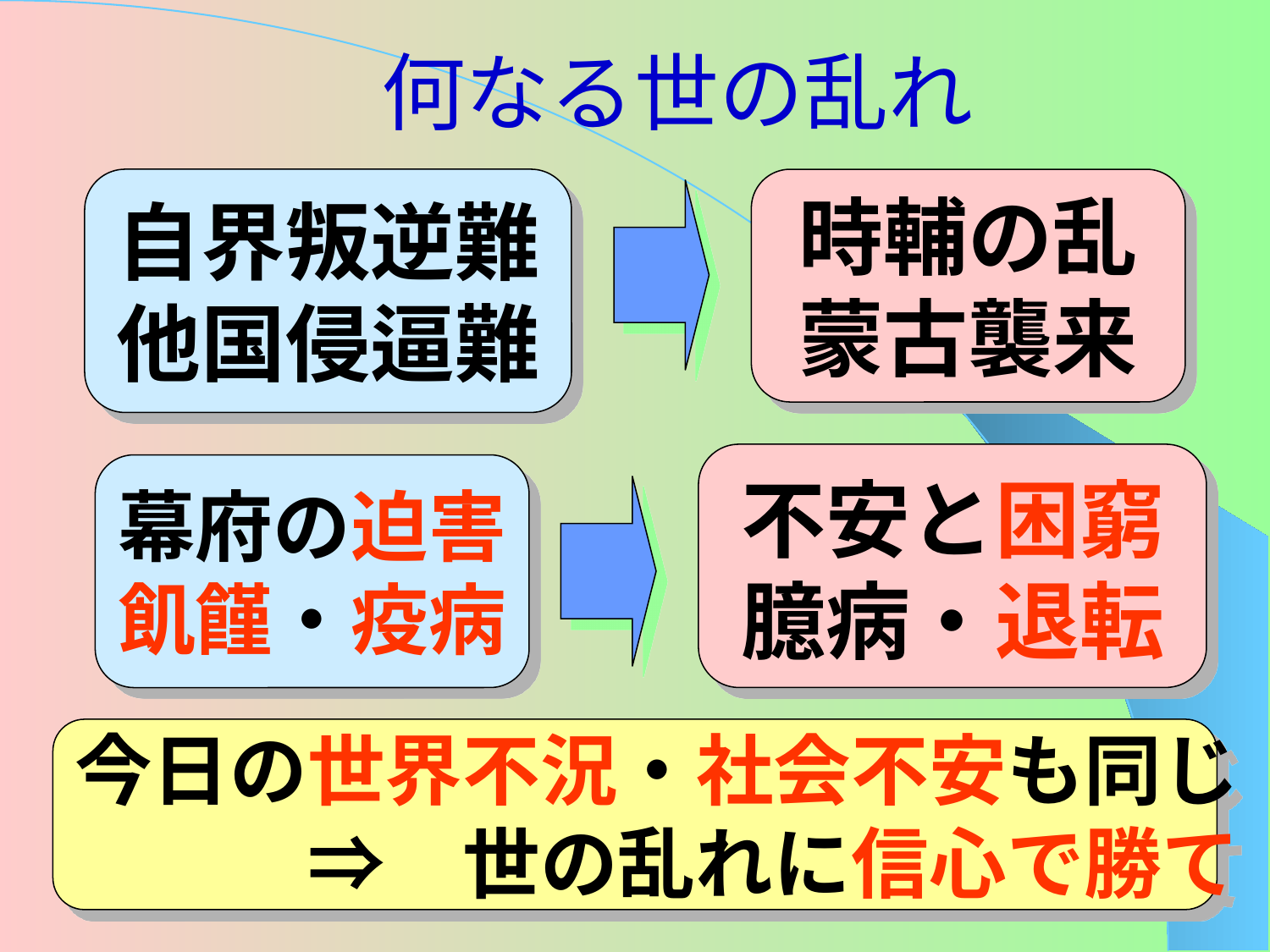

# 何なる世の乱れ
自界叛逆難
他国侵逼難
時輔の乱
蒙古襲来

不安と困窮
臆病・退転
幕府の迫害
飢饉・疫病

今日の世界不況・社会不安も同じ
　　　⇒　世の乱れに信心で勝て